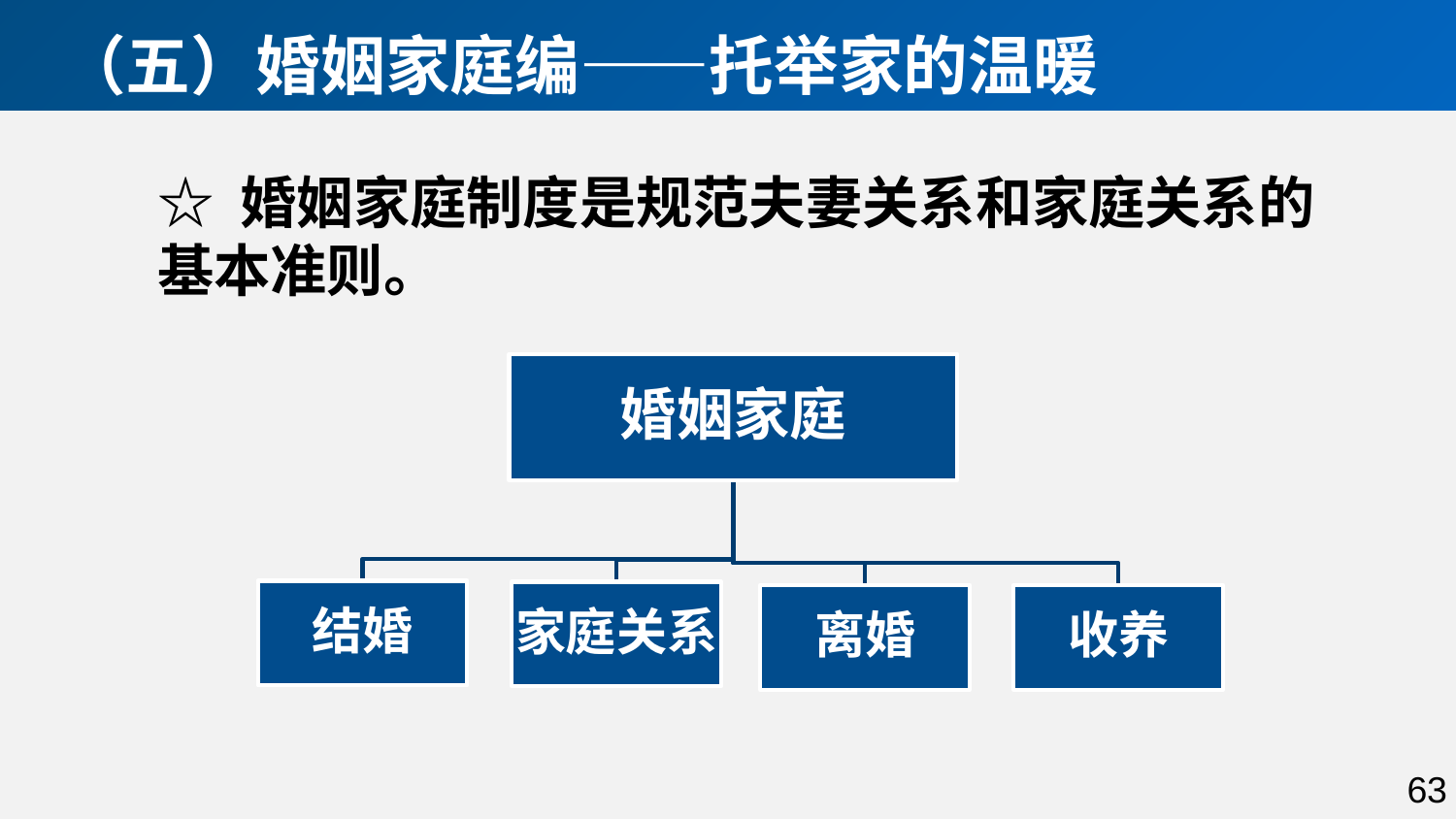

# （五）婚姻家庭编——托举家的温暖
☆ 婚姻家庭制度是规范夫妻关系和家庭关系的基本准则。
婚姻家庭
结婚
家庭关系
离婚
收养
63